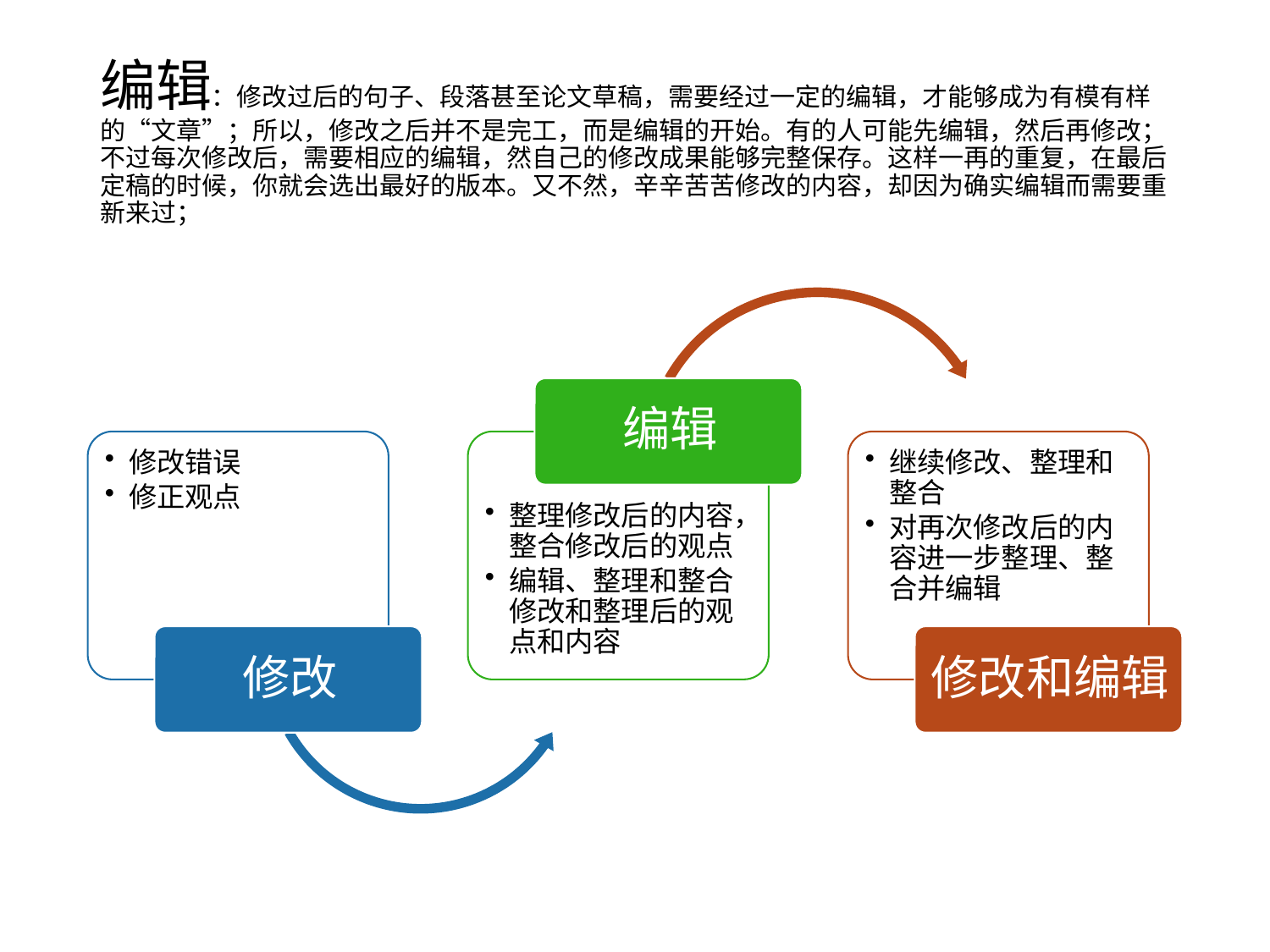

# 编辑：修改过后的句子、段落甚至论文草稿，需要经过一定的编辑，才能够成为有模有样的“文章”；所以，修改之后并不是完工，而是编辑的开始。有的人可能先编辑，然后再修改；不过每次修改后，需要相应的编辑，然自己的修改成果能够完整保存。这样一再的重复，在最后定稿的时候，你就会选出最好的版本。又不然，辛辛苦苦修改的内容，却因为确实编辑而需要重新来过；
修改错误
修正观点
修改
整理修改后的内容，整合修改后的观点
编辑、整理和整合修改和整理后的观点和内容
编辑
继续修改、整理和整合
对再次修改后的内容进一步整理、整合并编辑
修改和编辑